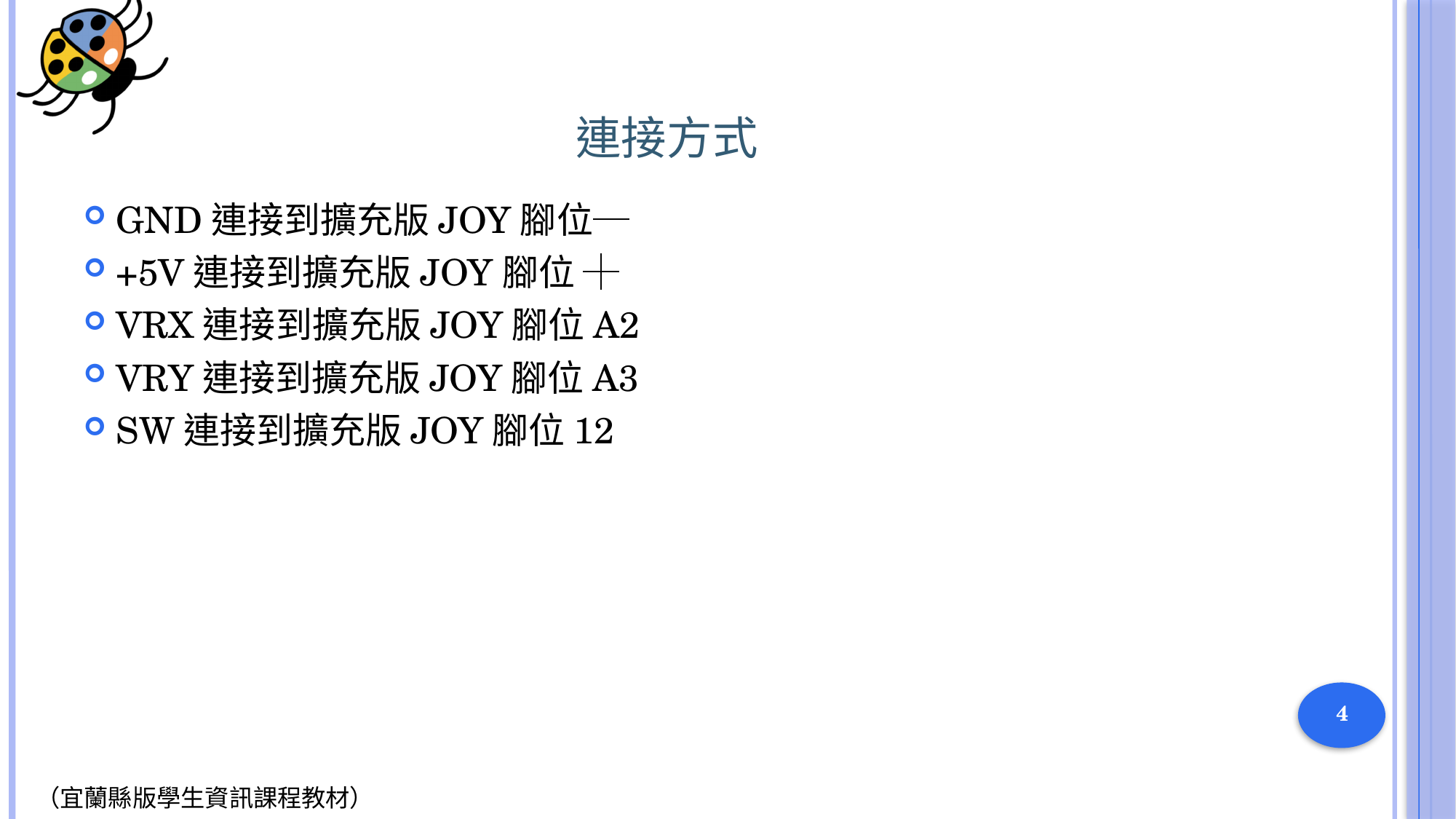

# 連接方式
GND連接到擴充版JOY腳位─
+5V連接到擴充版JOY腳位 ┼
VRX連接到擴充版JOY腳位A2
VRY連接到擴充版JOY腳位A3
SW連接到擴充版JOY腳位12

4